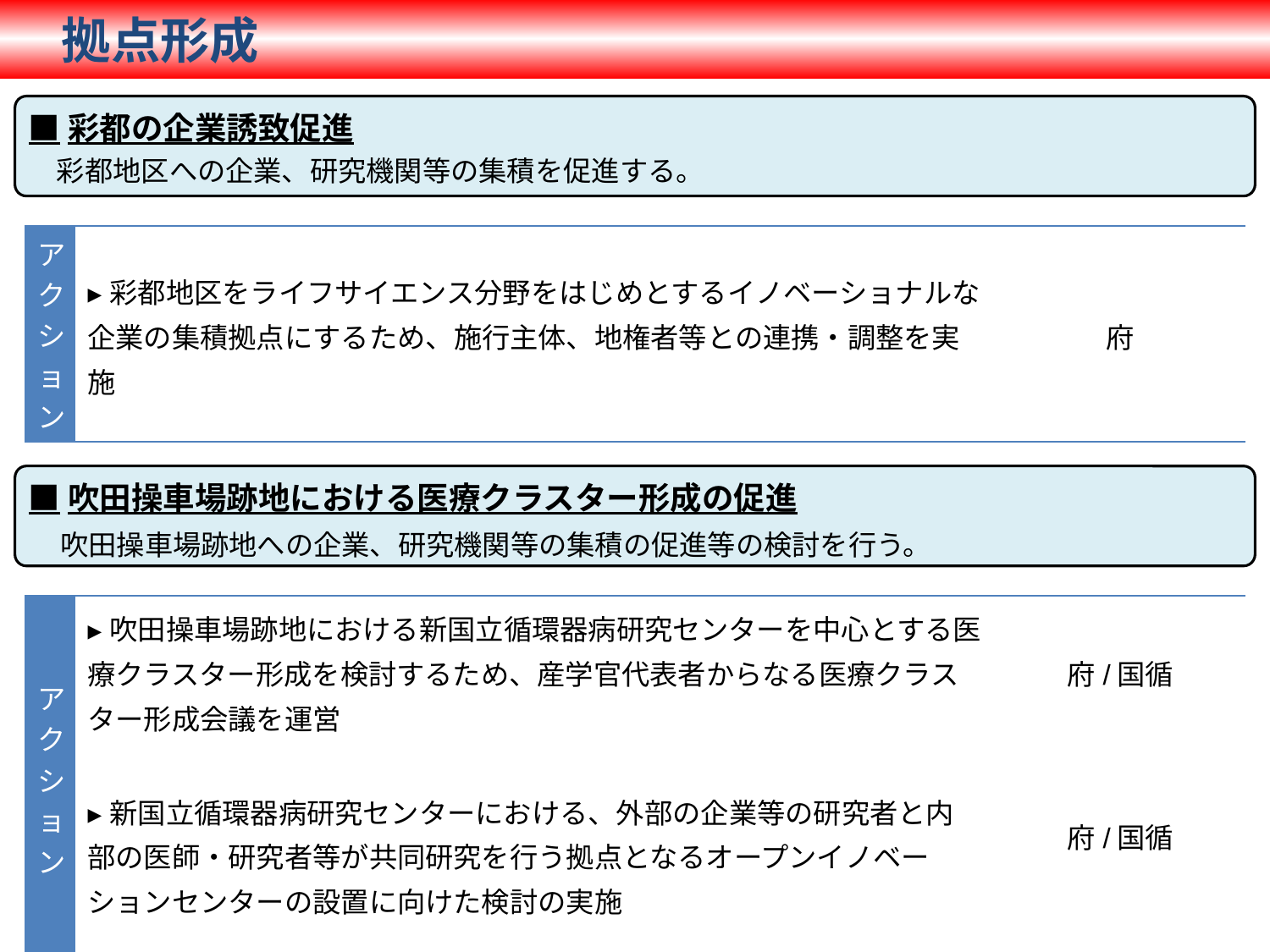

拠点形成
■彩都の企業誘致促進
　彩都地区への企業、研究機関等の集積を促進する。
| アクション | ▸彩都地区をライフサイエンス分野をはじめとするイノベーショナルな企業の集積拠点にするため、施行主体、地権者等との連携・調整を実施 | 府 |
| --- | --- | --- |
■吹田操車場跡地における医療クラスター形成の促進
　吹田操車場跡地への企業、研究機関等の集積の促進等の検討を行う。

| アクション | ▸吹田操車場跡地における新国立循環器病研究センターを中心とする医療クラスター形成を検討するため、産学官代表者からなる医療クラスター形成会議を運営 | 府/国循 |
| --- | --- | --- |
|  | ▸新国立循環器病研究センターにおける、外部の企業等の研究者と内部の医師・研究者等が共同研究を行う拠点となるオープンイノベーションセンターの設置に向けた検討の実施 | 府/国循 |